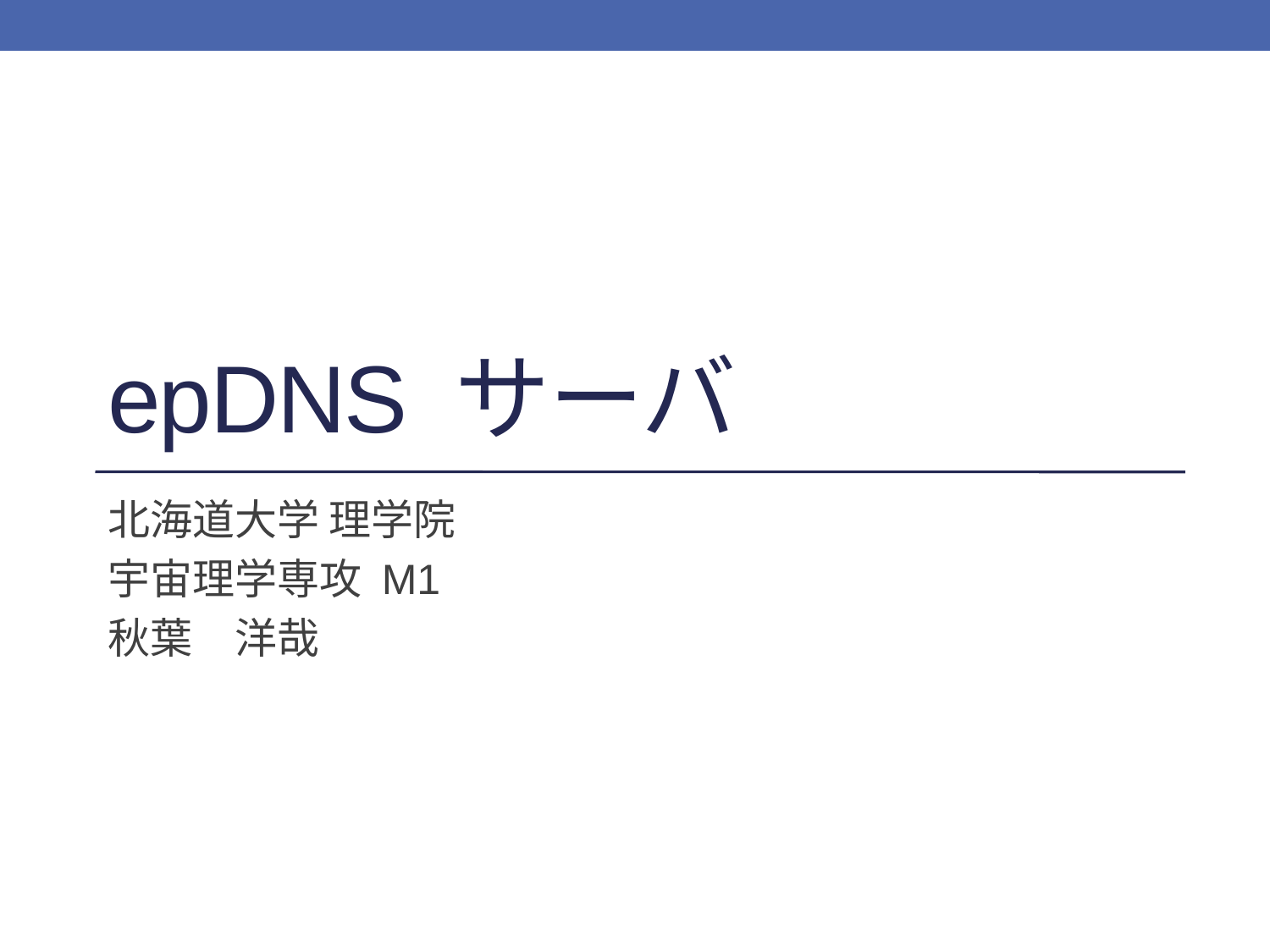

# epDNS サーバ
北海道大学 理学院
宇宙理学専攻 M1
秋葉　洋哉